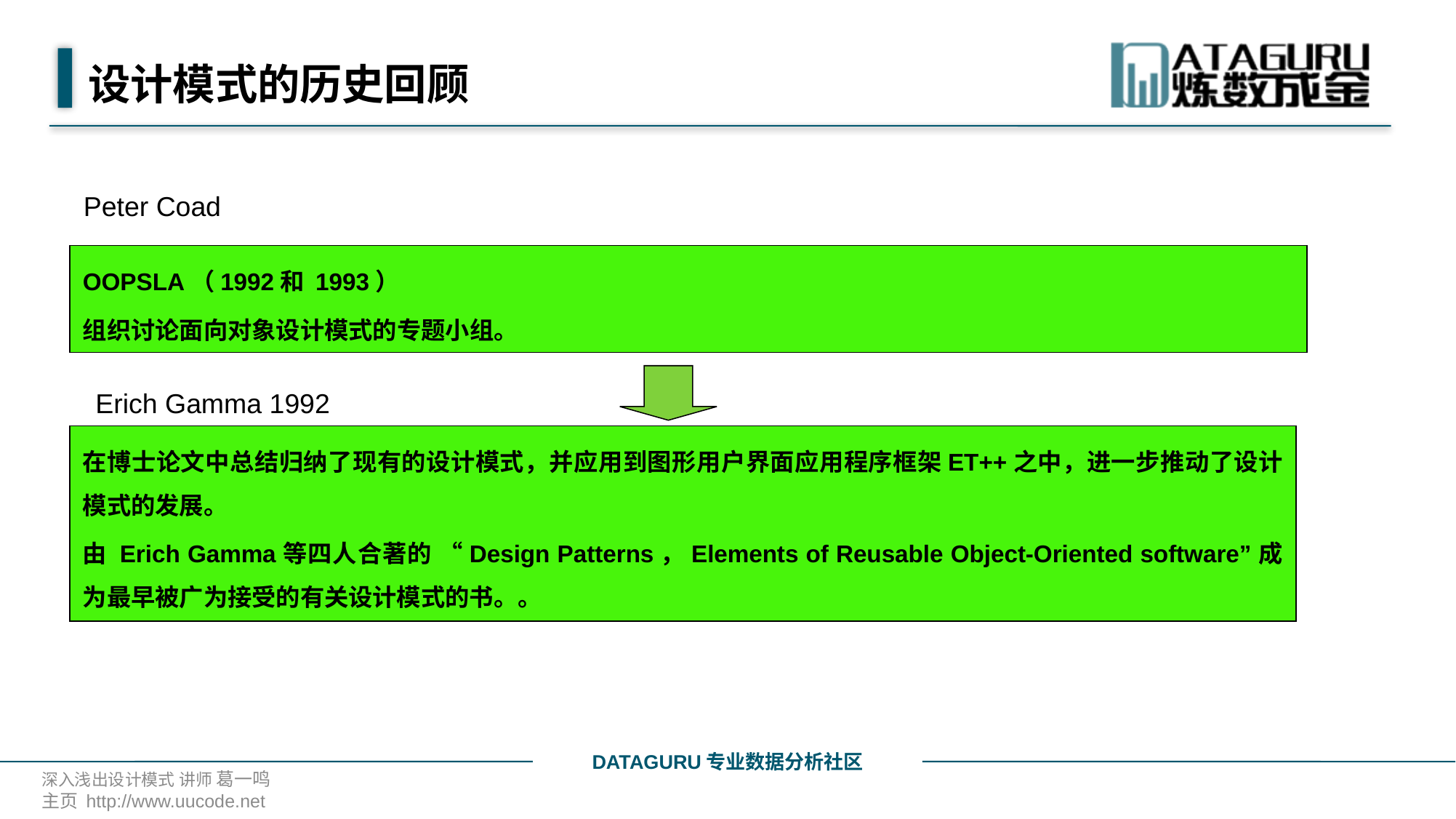

# 设计模式的历史回顾
Peter Coad
OOPSLA（1992和 1993）
组织讨论面向对象设计模式的专题小组。

Erich Gamma 1992
在博士论文中总结归纳了现有的设计模式，并应用到图形用户界面应用程序框架ET++之中，进一步推动了设计模式的发展。
由 Erich Gamma等四人合著的 “Design Patterns，Elements of Reusable Object-Oriented software”成为最早被广为接受的有关设计模式的书。。